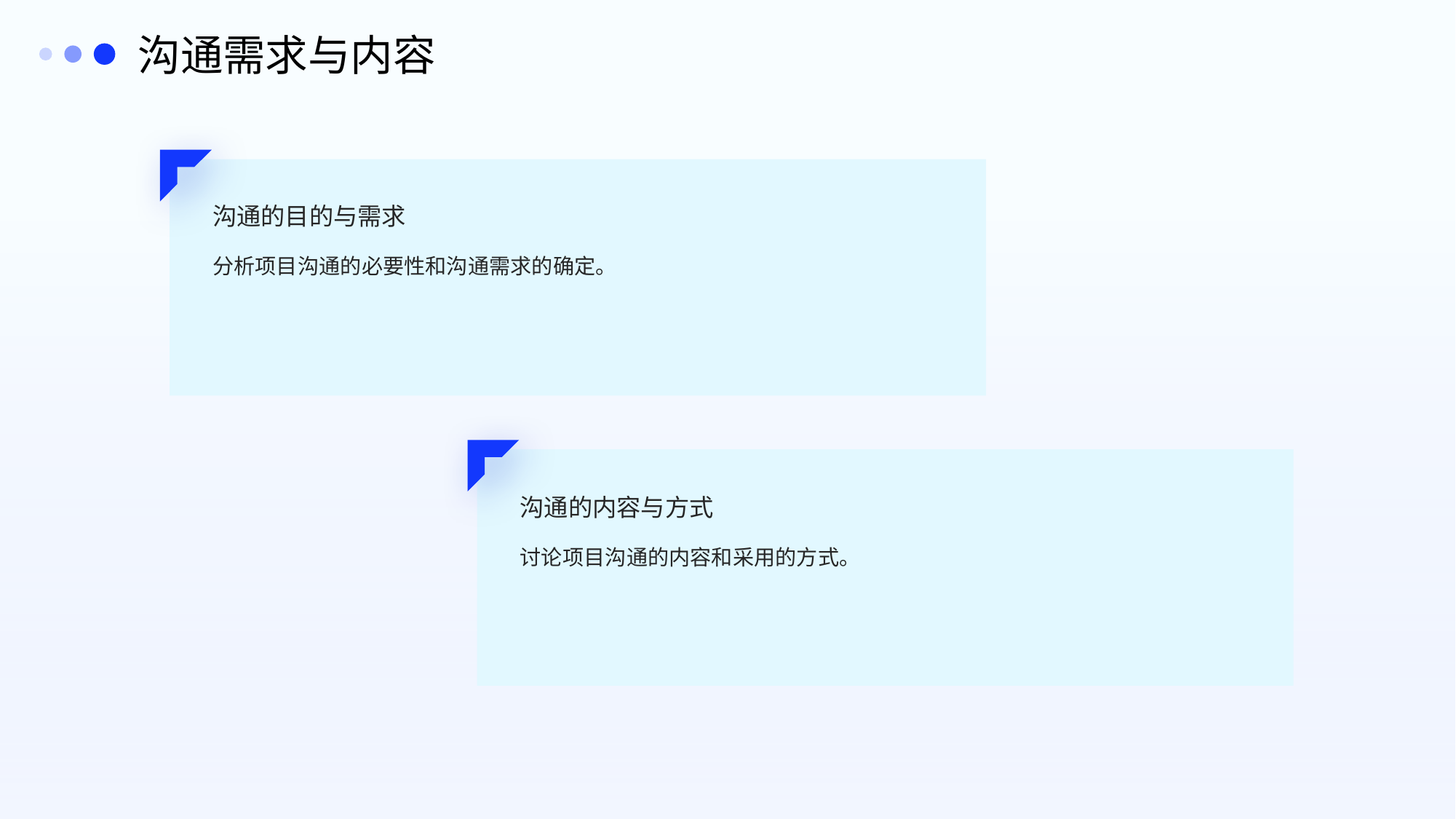

沟通需求与内容

沟通的目的与需求
分析项目沟通的必要性和沟通需求的确定。

沟通的内容与方式
讨论项目沟通的内容和采用的方式。